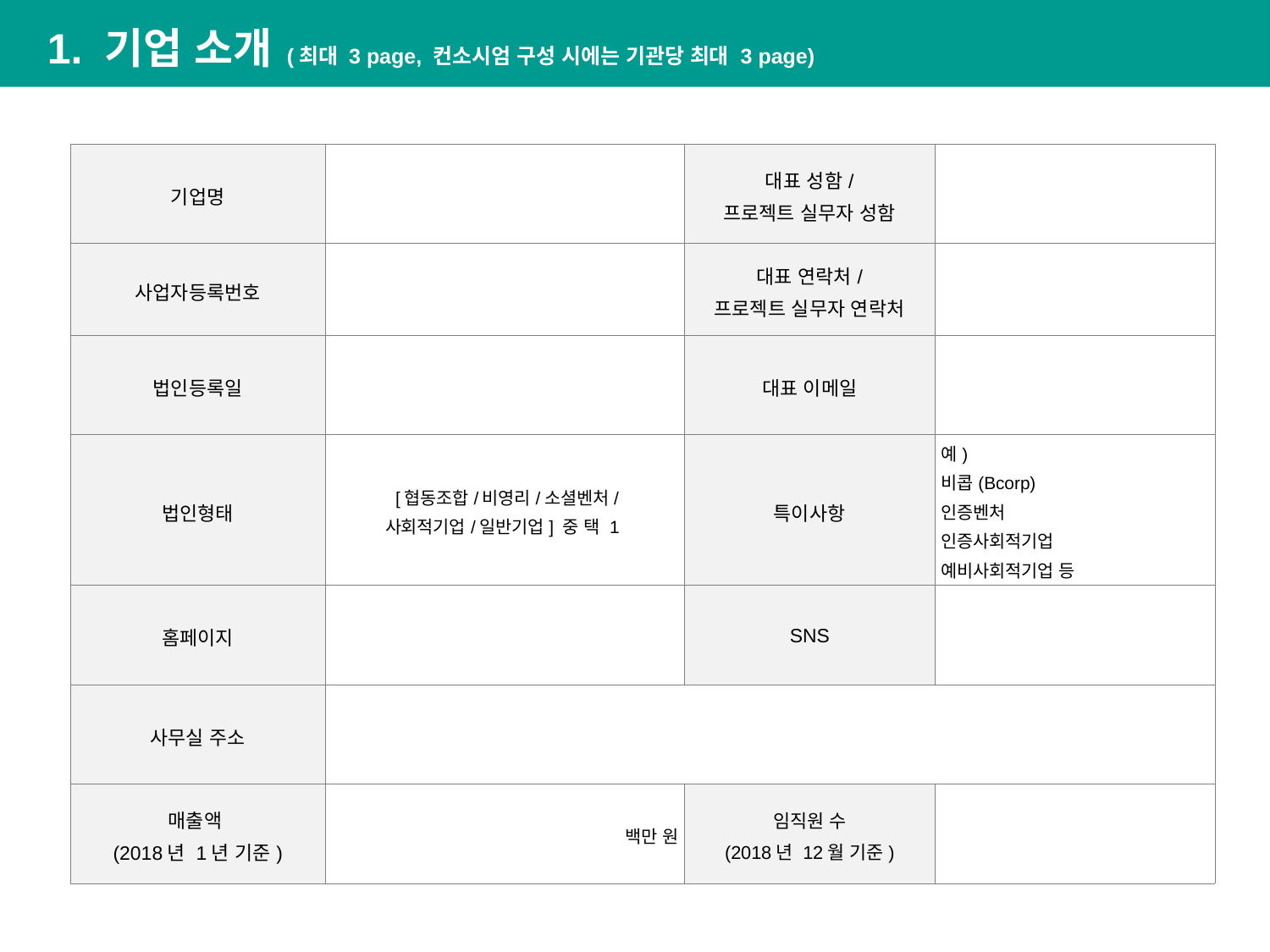

1. 기업 소개 (최대 3 page, 컨소시엄 구성 시에는 기관당 최대 3 page)
| 기업명 |  | 대표 성함/ 프로젝트 실무자 성함 |  |
| --- | --- | --- | --- |
| 사업자등록번호 |  | 대표 연락처/ 프로젝트 실무자 연락처 |  |
| 법인등록일 |  | 대표 이메일 |  |
| 법인형태 | [협동조합/비영리/소셜벤처/ 사회적기업/일반기업] 중 택 1 | 특이사항 | 예) 비콥(Bcorp) 인증벤처 인증사회적기업 예비사회적기업 등 |
| 홈페이지 |  | SNS |  |
| 사무실 주소 |  |  |  |
| 매출액 (2018년 1년 기준) | 백만 원 | 임직원 수 (2018년 12월 기준) |  |